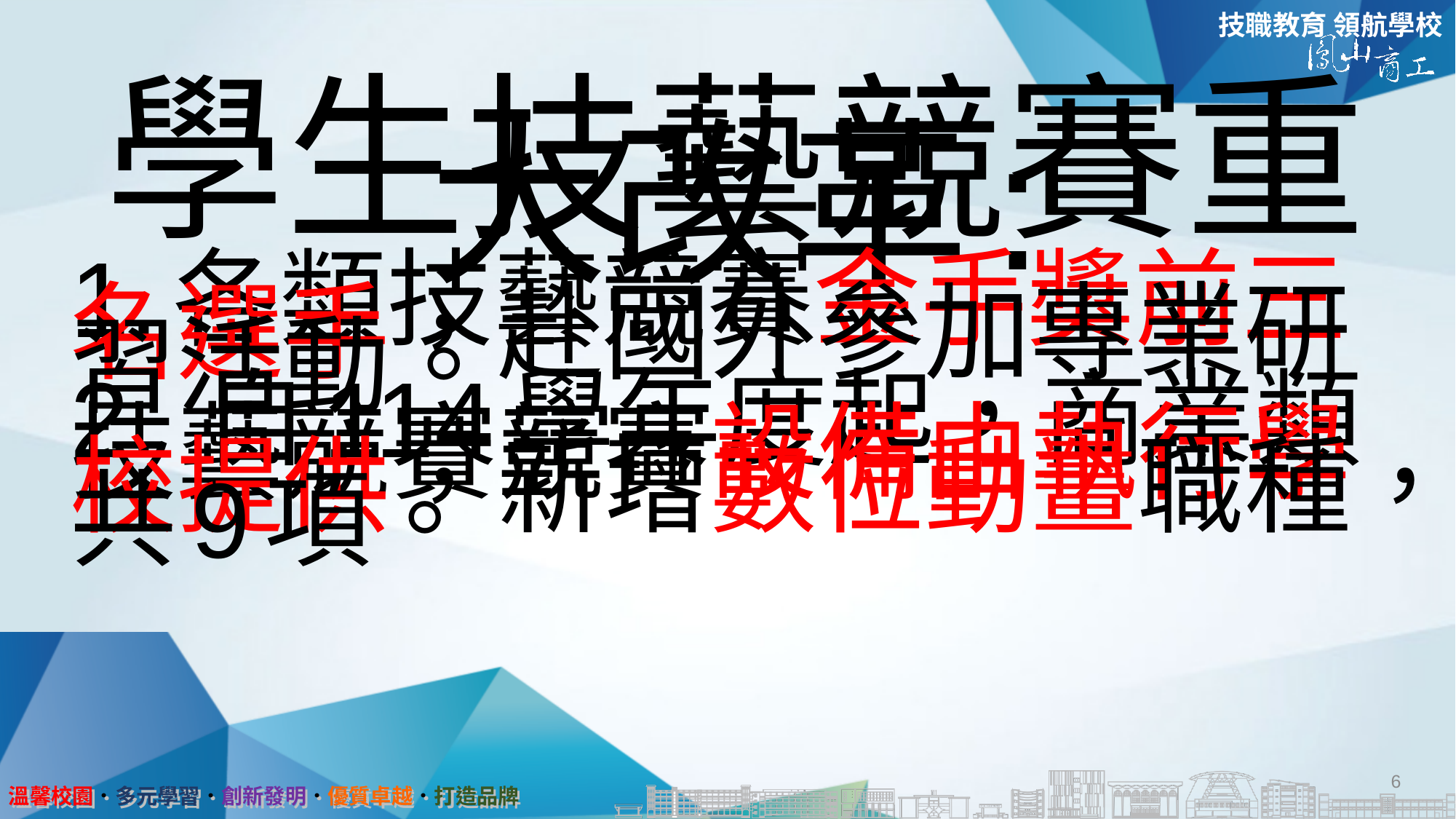

學生技藝競賽重大改革:
1.各類技藝競賽金手獎前三名選手，赴國外參加專業研習活動。
2. 自114學年度起，商業類技藝競賽競賽設備由執行學校提供，新增數位動畫職種，共9項。

6